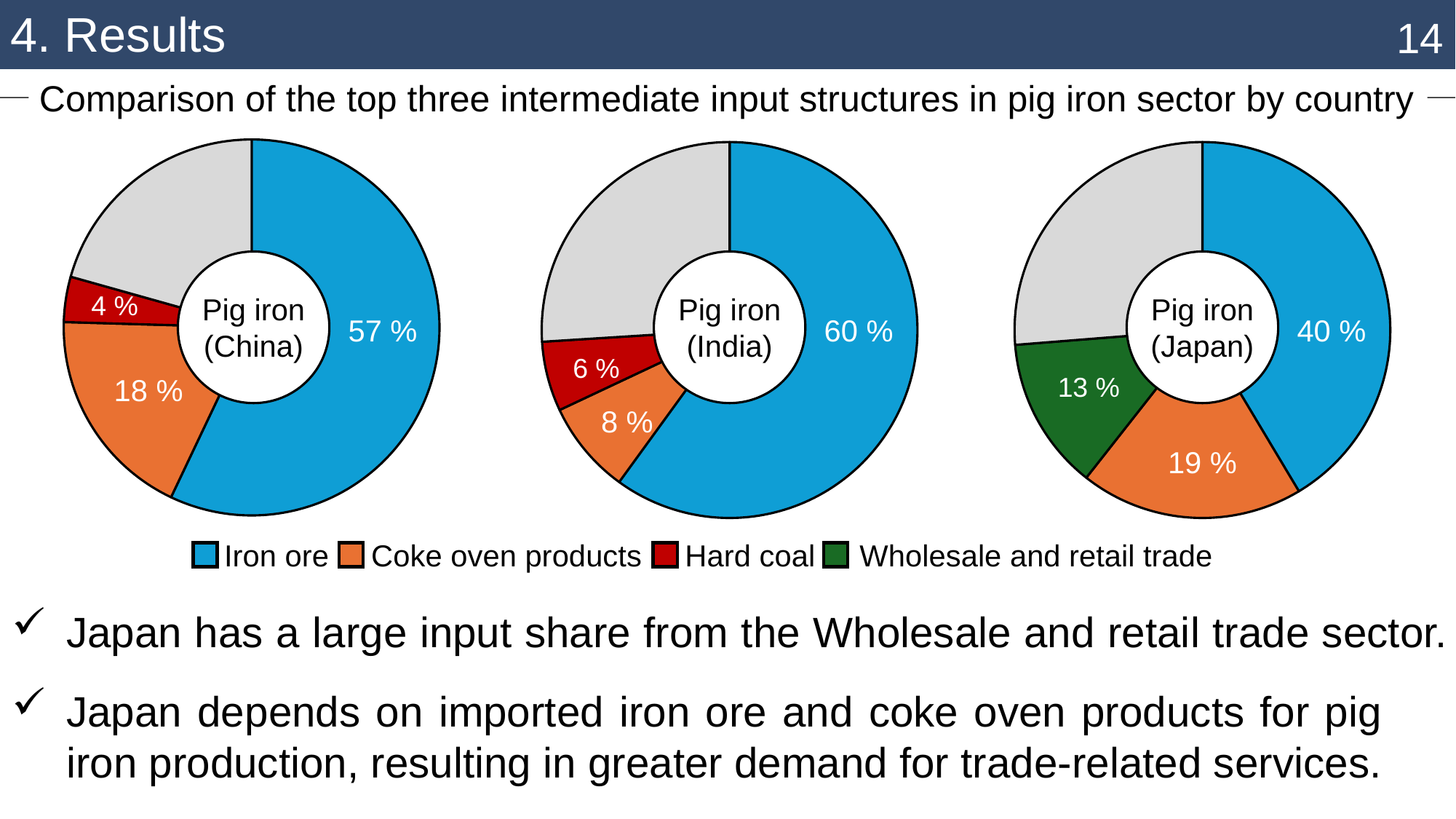

4. Results
14
Comparison of the top three intermediate input structures in pig iron sector by country

### Chart

| Category | Pig iron |
|---|---|
| 28 | 245865563.737158 |
| 62 | 79301252.8011579 |
| 24 | 16776964.6819775 |
| Others | 88982649.163768 |

### Chart

| Category | 売上高 |
|---|---|
| 第 1 四半期 | 60.0 |
| 第 2 四半期 | 8.0 |
| 第 3 四半期 | 6.0 |
| 第 4 四半期 | 26.0 |

### Chart

| Category | 売上高 |
|---|---|
| 第 1 四半期 | 41.0 |
| 第 2 四半期 | 19.0 |
| 第 3 四半期 | 13.0 |
| 第 4 四半期 | 26.0 |

4 %
Pig iron
(China)
Pig iron
(India)
Pig iron
(Japan)
57 %
60 %
40 %
6 %
13 %
18 %
8 %
19 %
Wholesale and retail trade
Iron ore

Coke oven products

Hard coal

Japan has a large input share from the Wholesale and retail trade sector.
Japan depends on imported iron ore and coke oven products for pig iron production, resulting in greater demand for trade-related services.